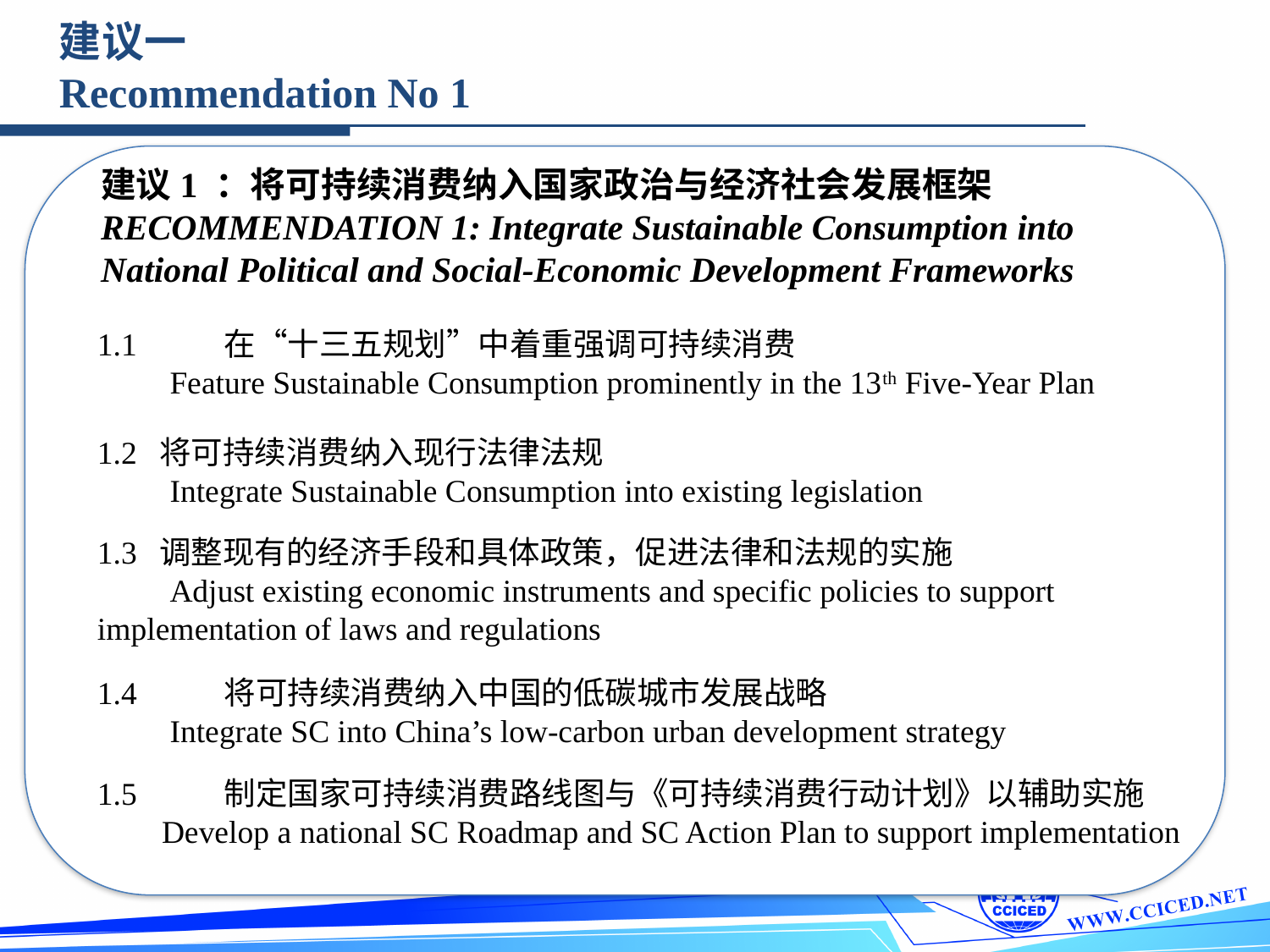

建议一
Recommendation No 1

建议1 ：将可持续消费纳入国家政治与经济社会发展框架
RECOMMENDATION 1: Integrate Sustainable Consumption into National Political and Social-Economic Development Frameworks

TEXT
TEXT
TEXT
TEXT
1.1	在“十三五规划”中着重强调可持续消费
         Feature Sustainable Consumption prominently in the 13th Five-Year Plan

1.2	将可持续消费纳入现行法律法规
         Integrate Sustainable Consumption into existing legislation

1.3	调整现有的经济手段和具体政策，促进法律和法规的实施
         Adjust existing economic instruments and specific policies to support 	implementation of laws and regulations

1.4	将可持续消费纳入中国的低碳城市发展战略
         Integrate SC into China’s low-carbon urban development strategy

1.5	制定国家可持续消费路线图与《可持续消费行动计划》以辅助实施
        Develop a national SC Roadmap and SC Action Plan to support implementation